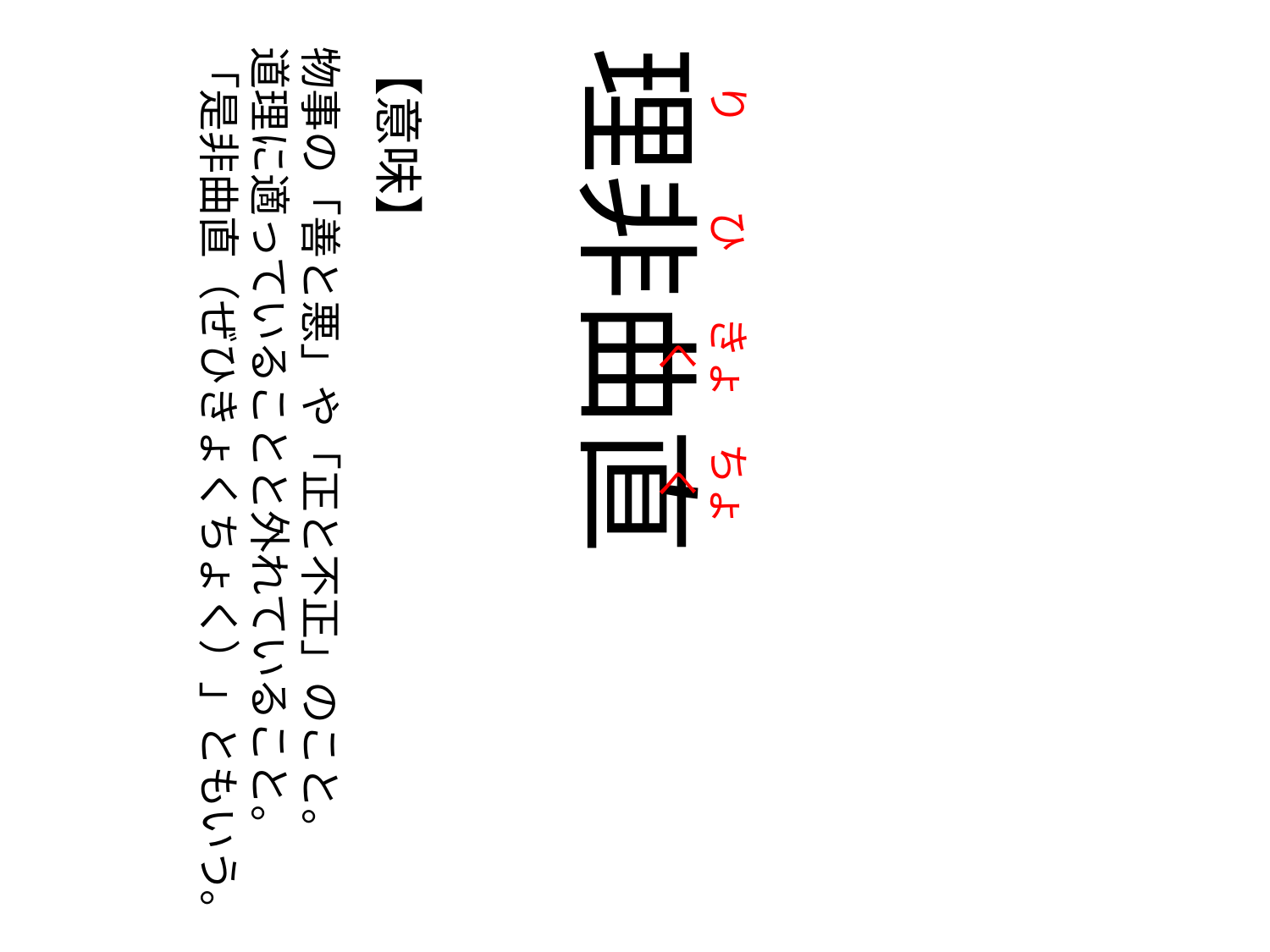

じょう
じょう
じょう
の
じょう
じょう
じょう
の
じょう
じょう
じょう
の
じょう
じょう
じょう
り
の
ひ
の
きょく
の
ちょく
物事の「善と悪」や「正と不正」のこと。
道理に適っていることと外れていること。
「是非曲直（ぜひきょくちょく）」ともいう。
【意味】
理非曲直